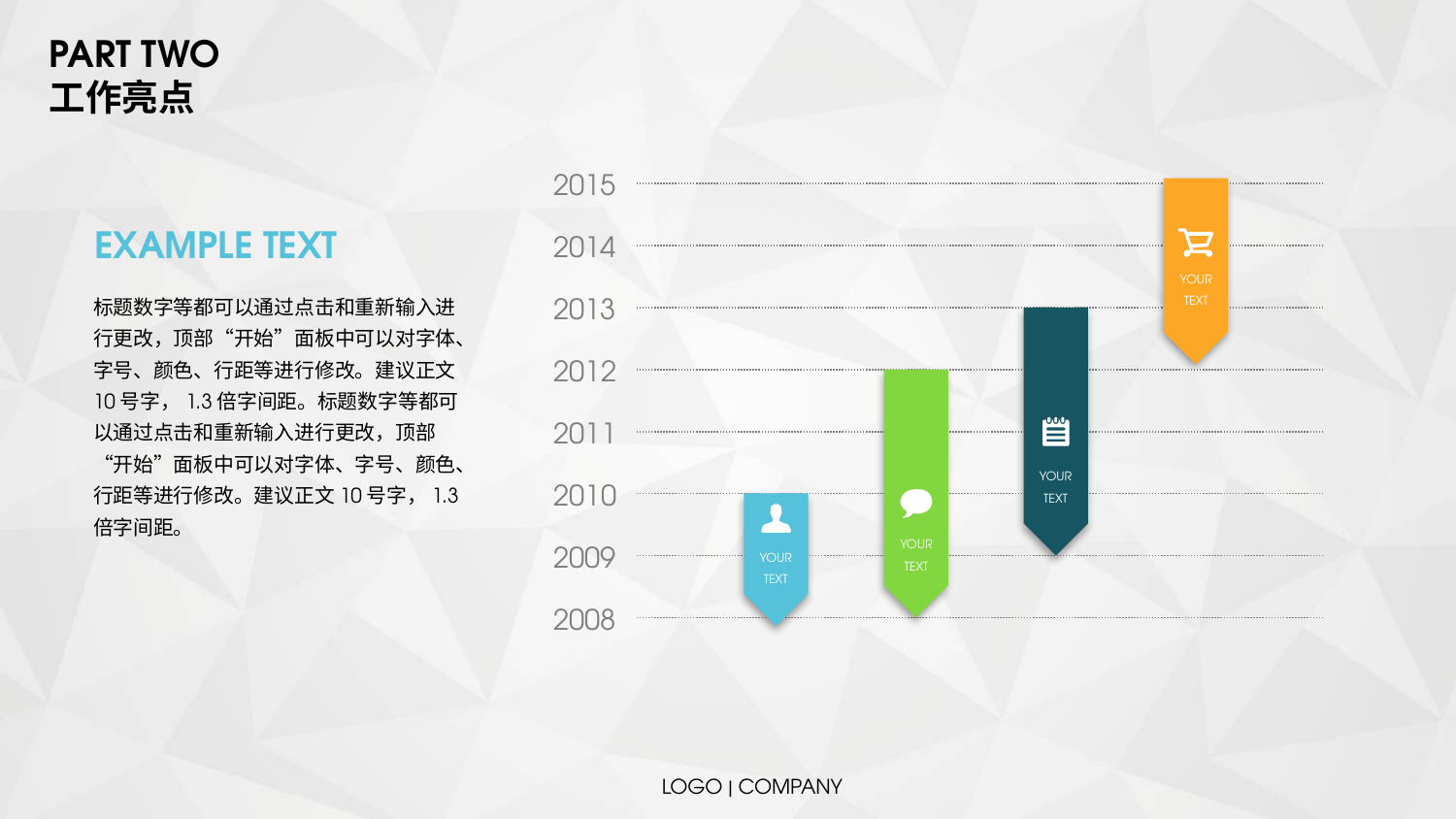

PART TWO
工作亮点
2015

YOUR TEXT
EXAMPLE TEXT
2014
标题数字等都可以通过点击和重新输入进行更改，顶部“开始”面板中可以对字体、字号、颜色、行距等进行修改。建议正文10号字，1.3倍字间距。标题数字等都可以通过点击和重新输入进行更改，顶部“开始”面板中可以对字体、字号、颜色、行距等进行修改。建议正文10号字，1.3倍字间距。
2013

YOUR TEXT
2012

YOUR TEXT
2011
2010

YOUR TEXT
2009
2008
LOGO | COMPANY